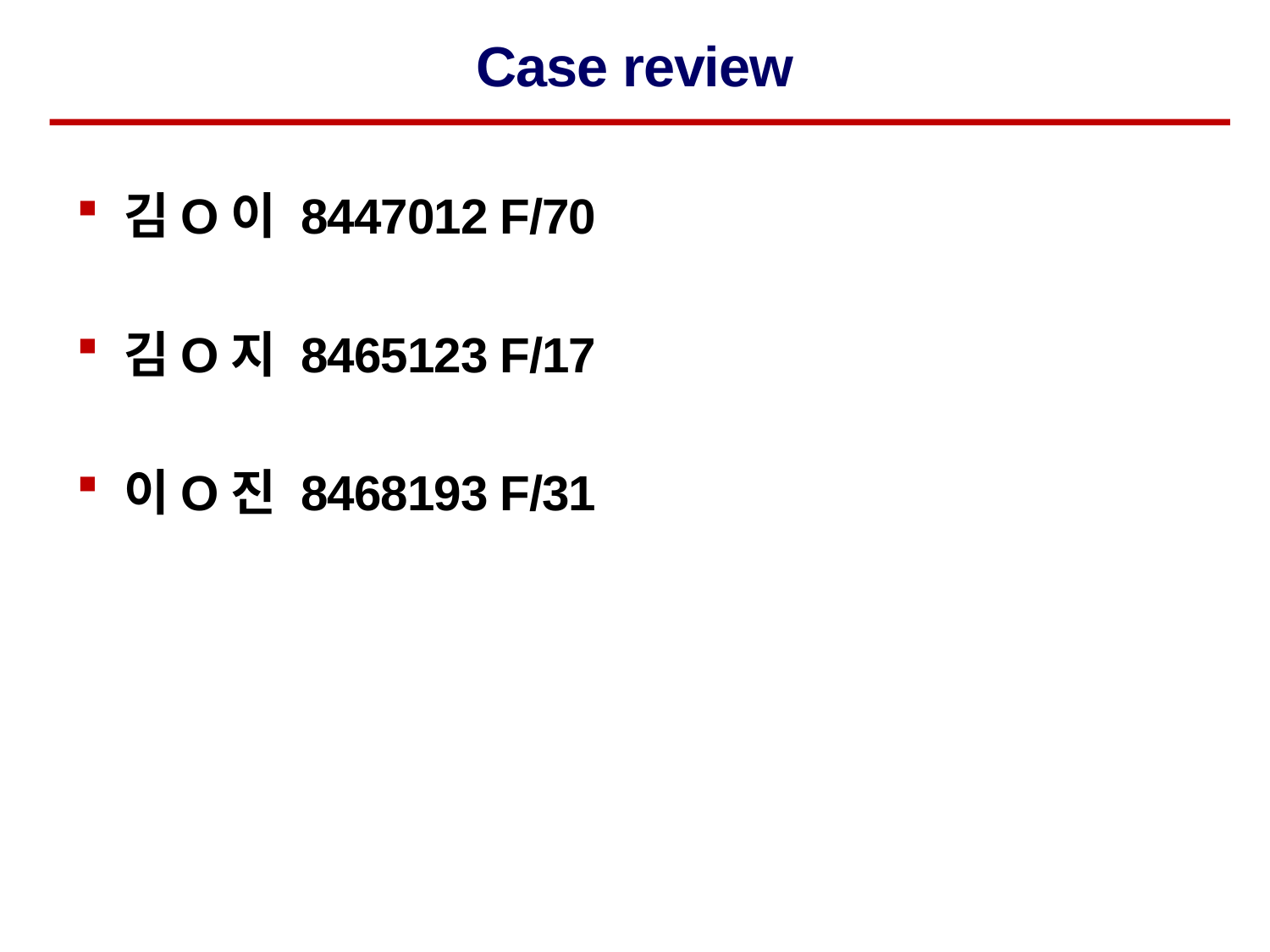

# Case review
김O이 8447012 F/70

김O지 8465123 F/17

이O진 8468193 F/31